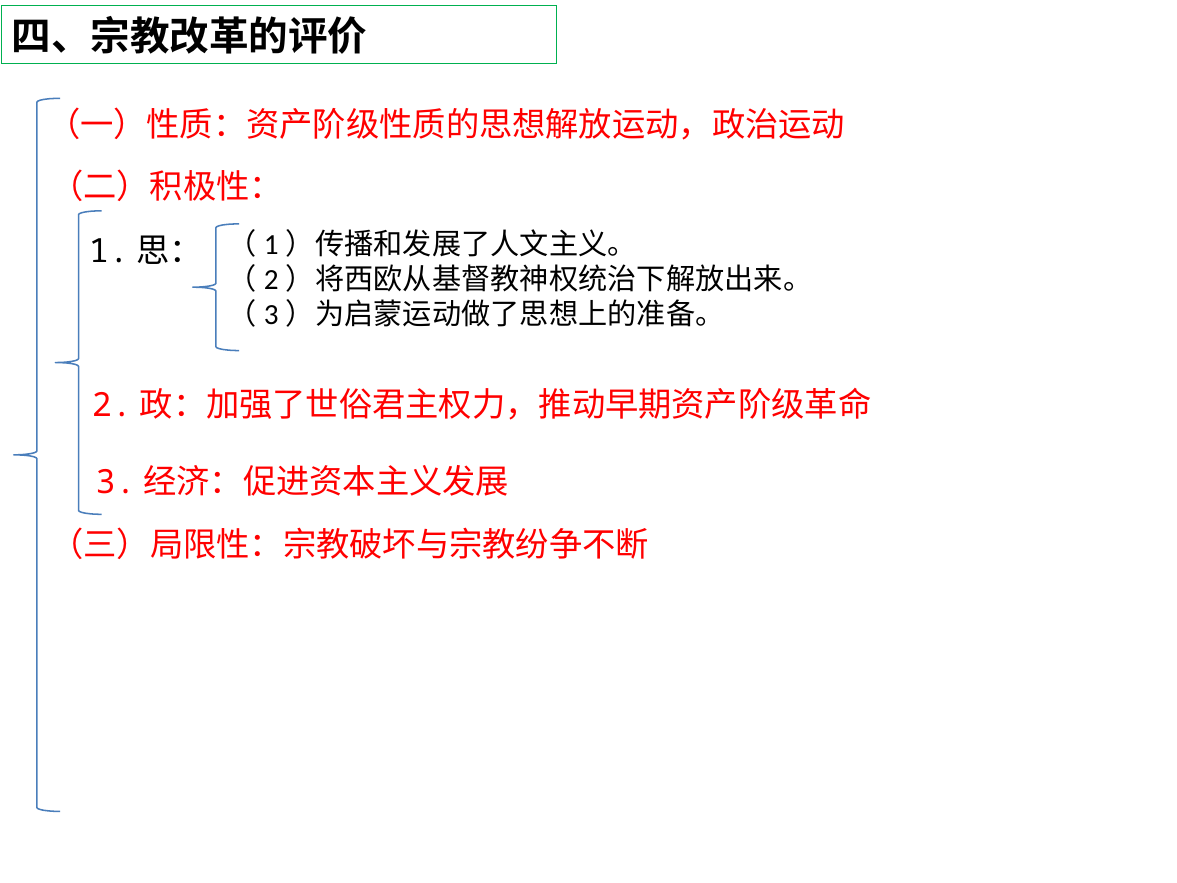

四、宗教改革的评价

（一）性质：资产阶级性质的思想解放运动，政治运动
（二）积极性：

（1）传播和发展了人文主义。
（2）将西欧从基督教神权统治下解放出来。
（3）为启蒙运动做了思想上的准备。

1.思：
2.政：加强了世俗君主权力，推动早期资产阶级革命
3.经济：促进资本主义发展
（三）局限性：宗教破坏与宗教纷争不断